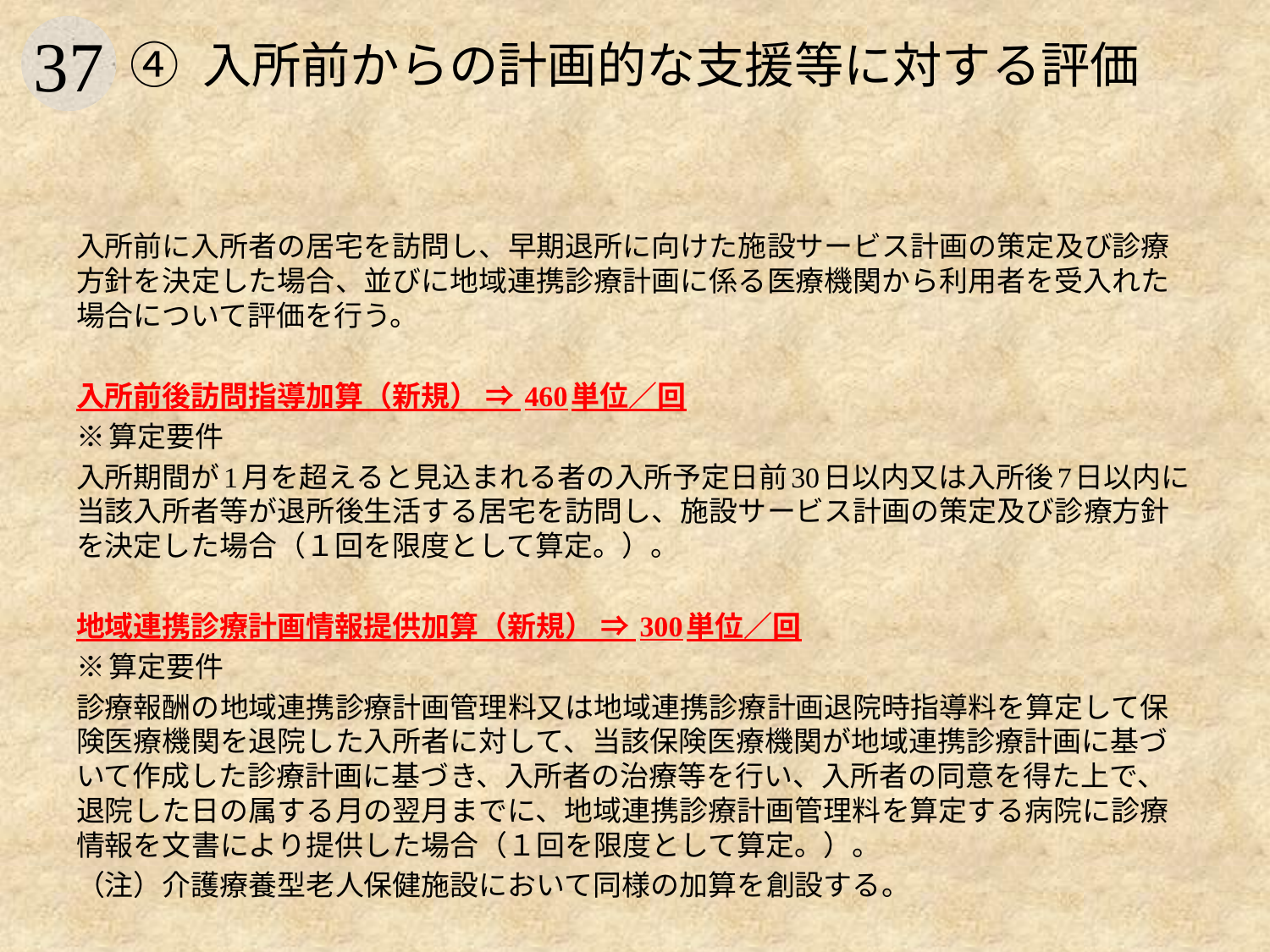

# ④ 入所前からの計画的な支援等に対する評価
入所前に入所者の居宅を訪問し、早期退所に向けた施設サービス計画の策定及び診療方針を決定した場合、並びに地域連携診療計画に係る医療機関から利用者を受入れた場合について評価を行う。

入所前後訪問指導加算（新規） ⇒ 460単位／回
※算定要件
入所期間が1月を超えると見込まれる者の入所予定日前30日以内又は入所後7日以内に当該入所者等が退所後生活する居宅を訪問し、施設サービス計画の策定及び診療方針を決定した場合（１回を限度として算定。）。

地域連携診療計画情報提供加算（新規） ⇒ 300単位／回
※算定要件
診療報酬の地域連携診療計画管理料又は地域連携診療計画退院時指導料を算定して保険医療機関を退院した入所者に対して、当該保険医療機関が地域連携診療計画に基づいて作成した診療計画に基づき、入所者の治療等を行い、入所者の同意を得た上で、退院した日の属する月の翌月までに、地域連携診療計画管理料を算定する病院に診療情報を文書により提供した場合（１回を限度として算定。）。
（注）介護療養型老人保健施設において同様の加算を創設する。